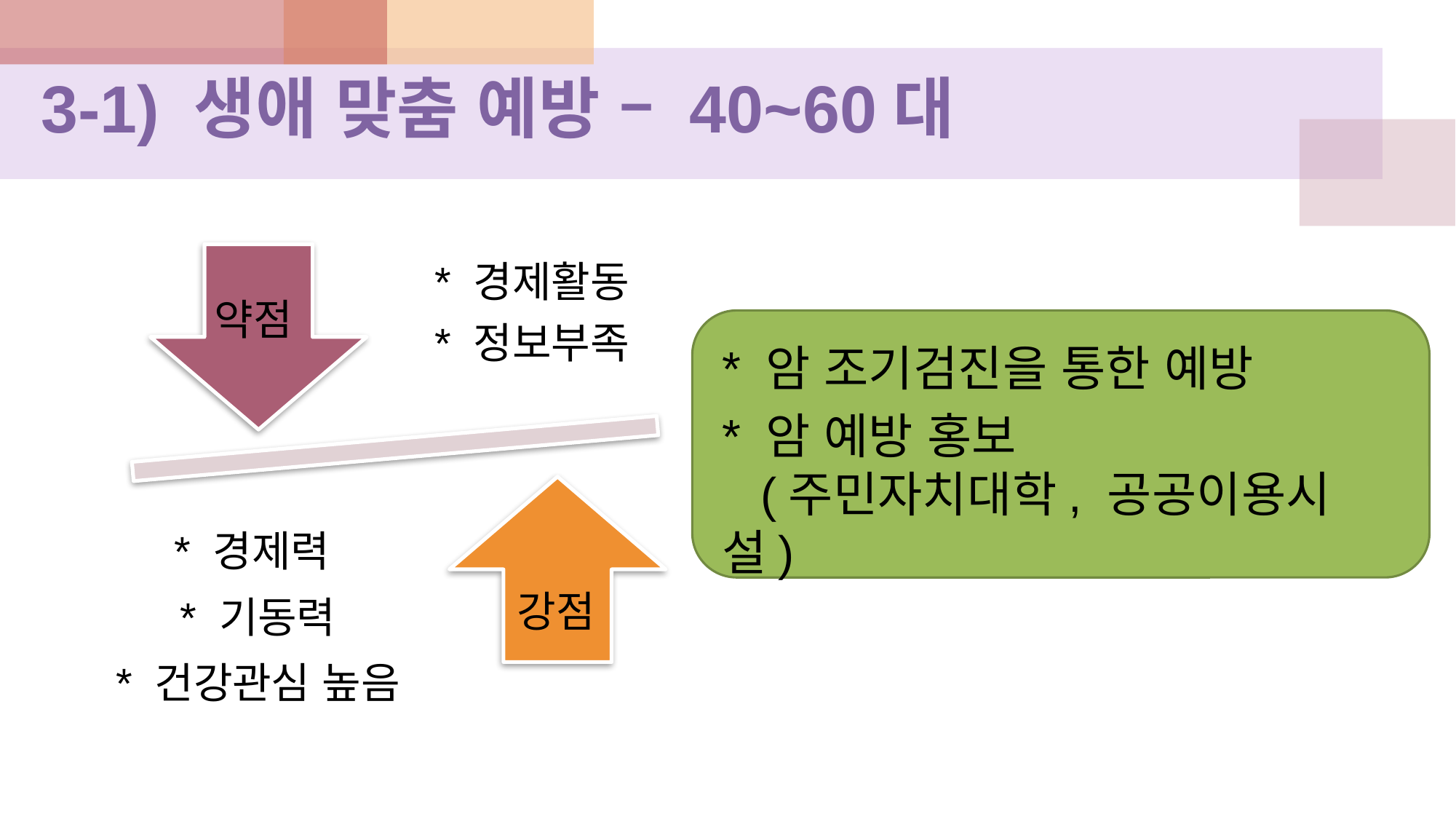

3-1) 생애 맞춤 예방 – 40~60대
* 경제활동
* 정보부족

* 경제력
* 기동력
* 건강관심 높음
약점

* 암 조기검진을 통한 예방
* 암 예방 홍보
  (주민자치대학, 공공이용시설)
강점